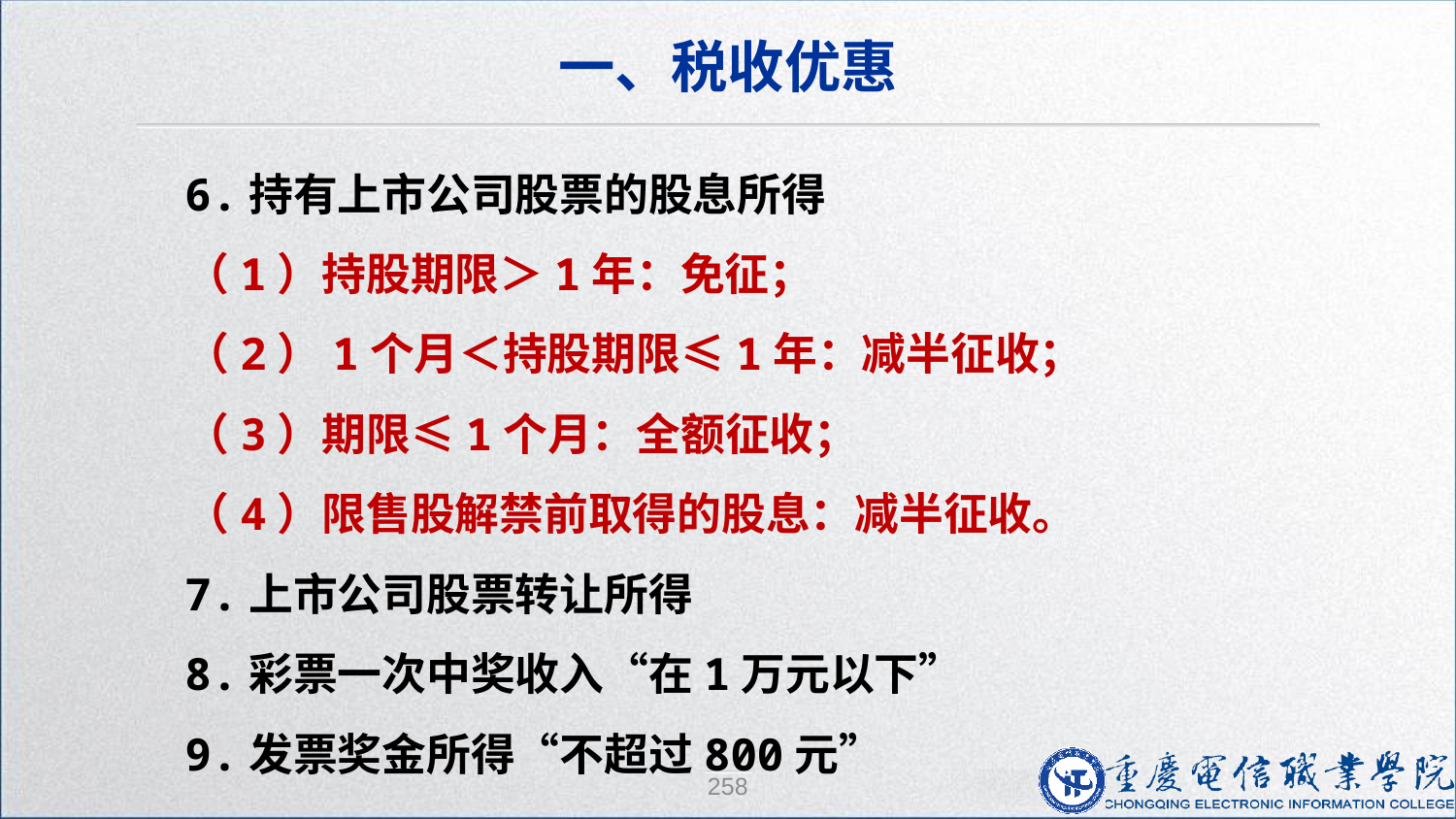

一、税收优惠
6.持有上市公司股票的股息所得
（1）持股期限＞1年：免征；
（2）1个月＜持股期限≤1年：减半征收；
（3）期限≤1个月：全额征收；
（4）限售股解禁前取得的股息：减半征收。
7.上市公司股票转让所得
8.彩票一次中奖收入“在1万元以下”
9.发票奖金所得“不超过800元”

258